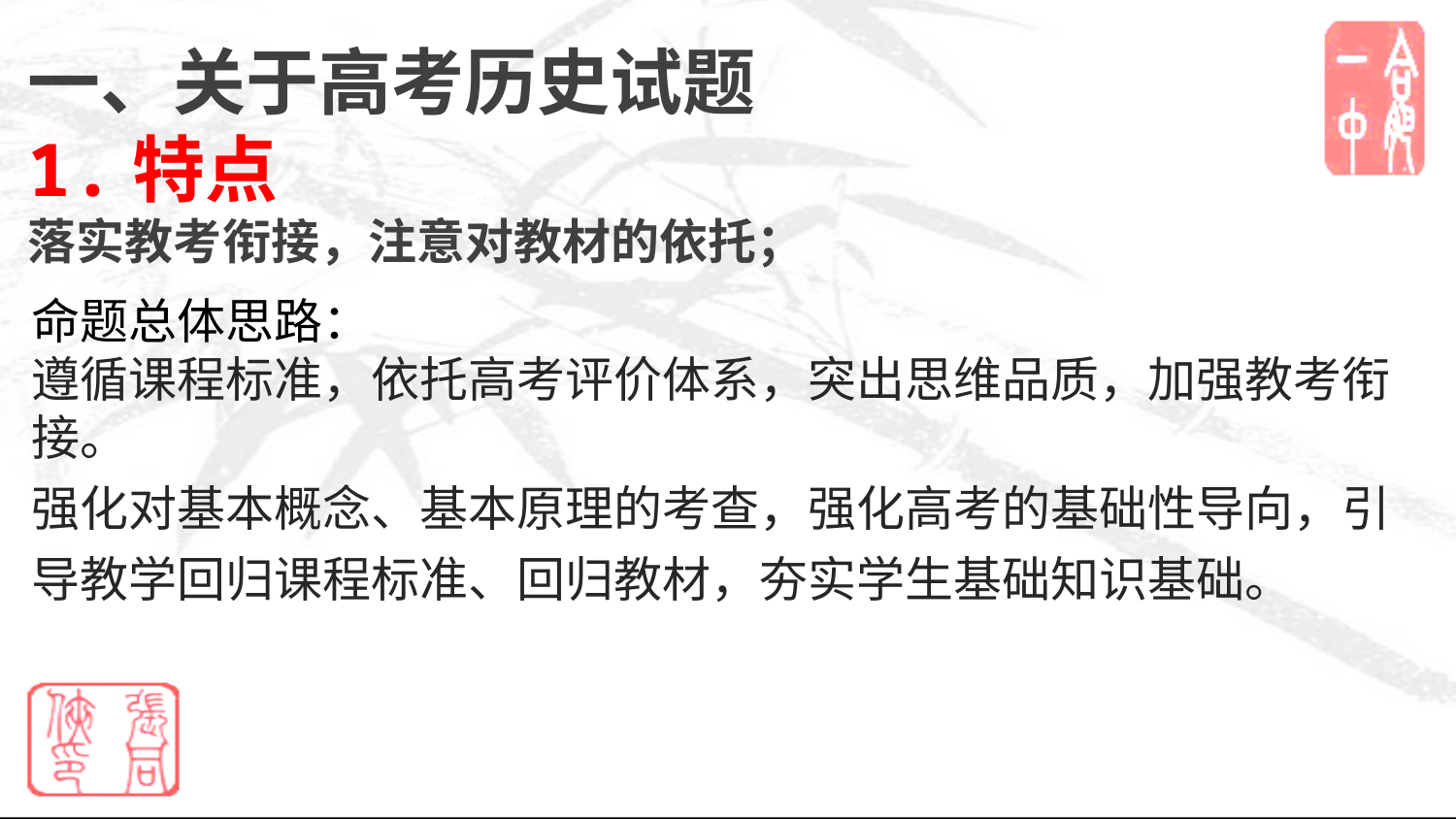

一、关于高考历史试题
1.特点
落实教考衔接，注意对教材的依托；

命题总体思路：
遵循课程标准，依托高考评价体系，突出思维品质，加强教考衔接。
强化对基本概念、基本原理的考查，强化高考的基础性导向，引导教学回归课程标准、回归教材，夯实学生基础知识基础。